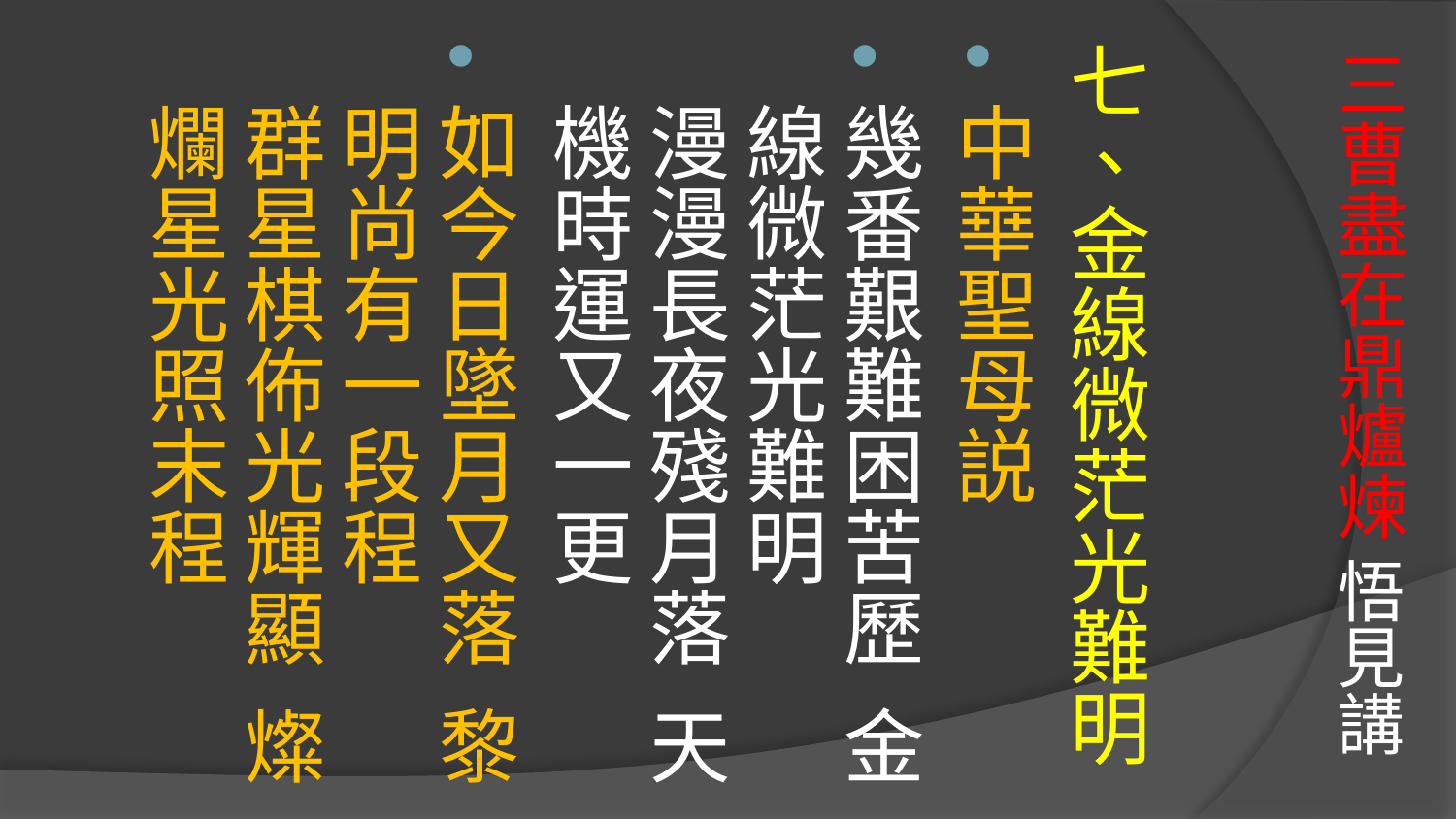

# 三曹盡在鼎爐煉 悟見講
七、金線微茫光難明
中華聖母説
幾番艱難困苦歷  金線微茫光難明
漫漫長夜殘月落  天機時運又一更
如今日墜月又落  黎明尚有一段程
群星棋佈光輝顯  燦爛星光照末程